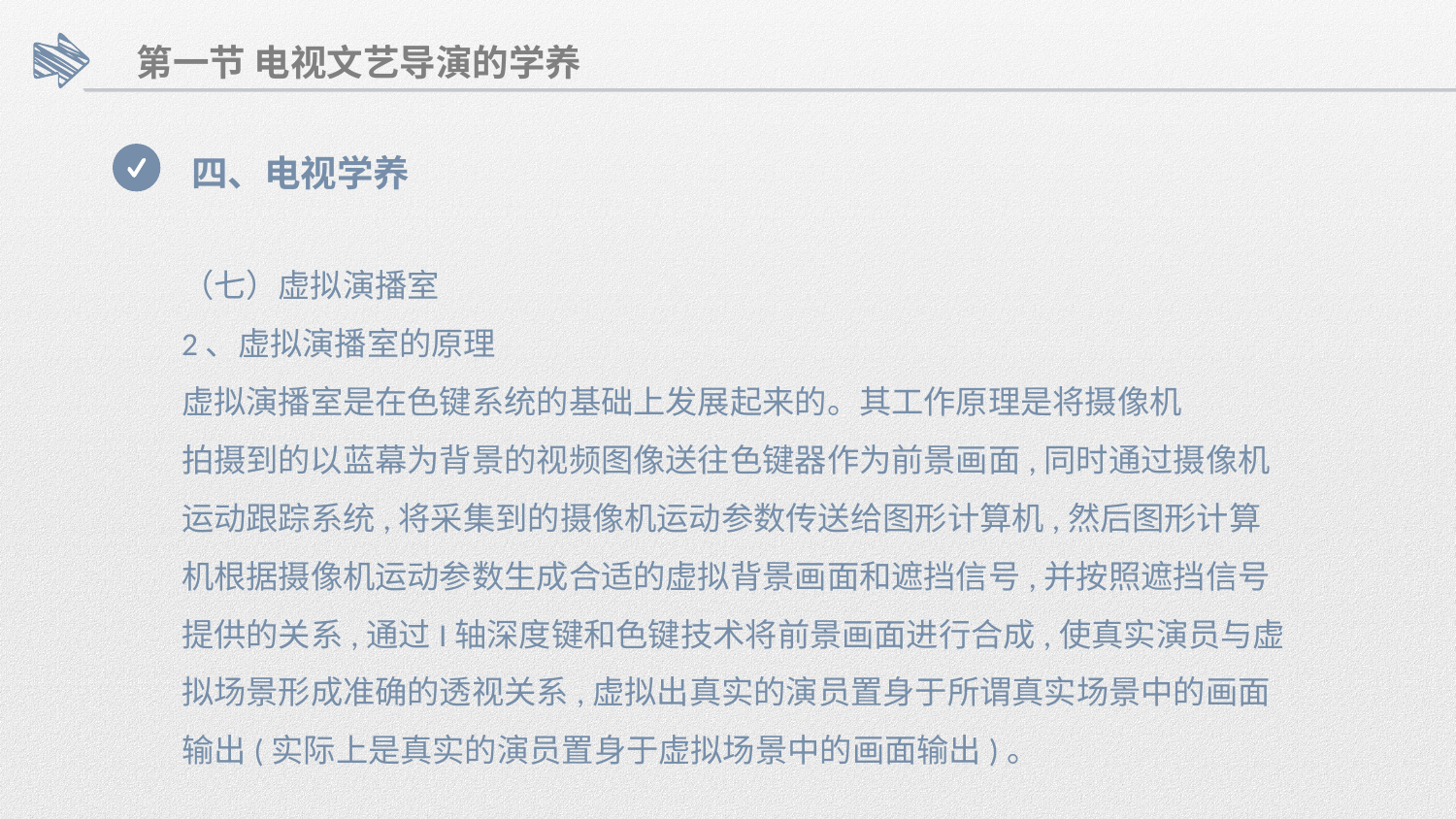

第一节 电视文艺导演的学养
四、电视学养

（七）虚拟演播室
2、虚拟演播室的原理
虚拟演播室是在色键系统的基础上发展起来的。其工作原理是将摄像机
拍摄到的以蓝幕为背景的视频图像送往色键器作为前景画面,同时通过摄像机
运动跟踪系统,将采集到的摄像机运动参数传送给图形计算机,然后图形计算
机根据摄像机运动参数生成合适的虚拟背景画面和遮挡信号,并按照遮挡信号
提供的关系,通过I轴深度键和色键技术将前景画面进行合成,使真实演员与虚
拟场景形成准确的透视关系,虚拟出真实的演员置身于所谓真实场景中的画面
输出(实际上是真实的演员置身于虚拟场景中的画面输出)。